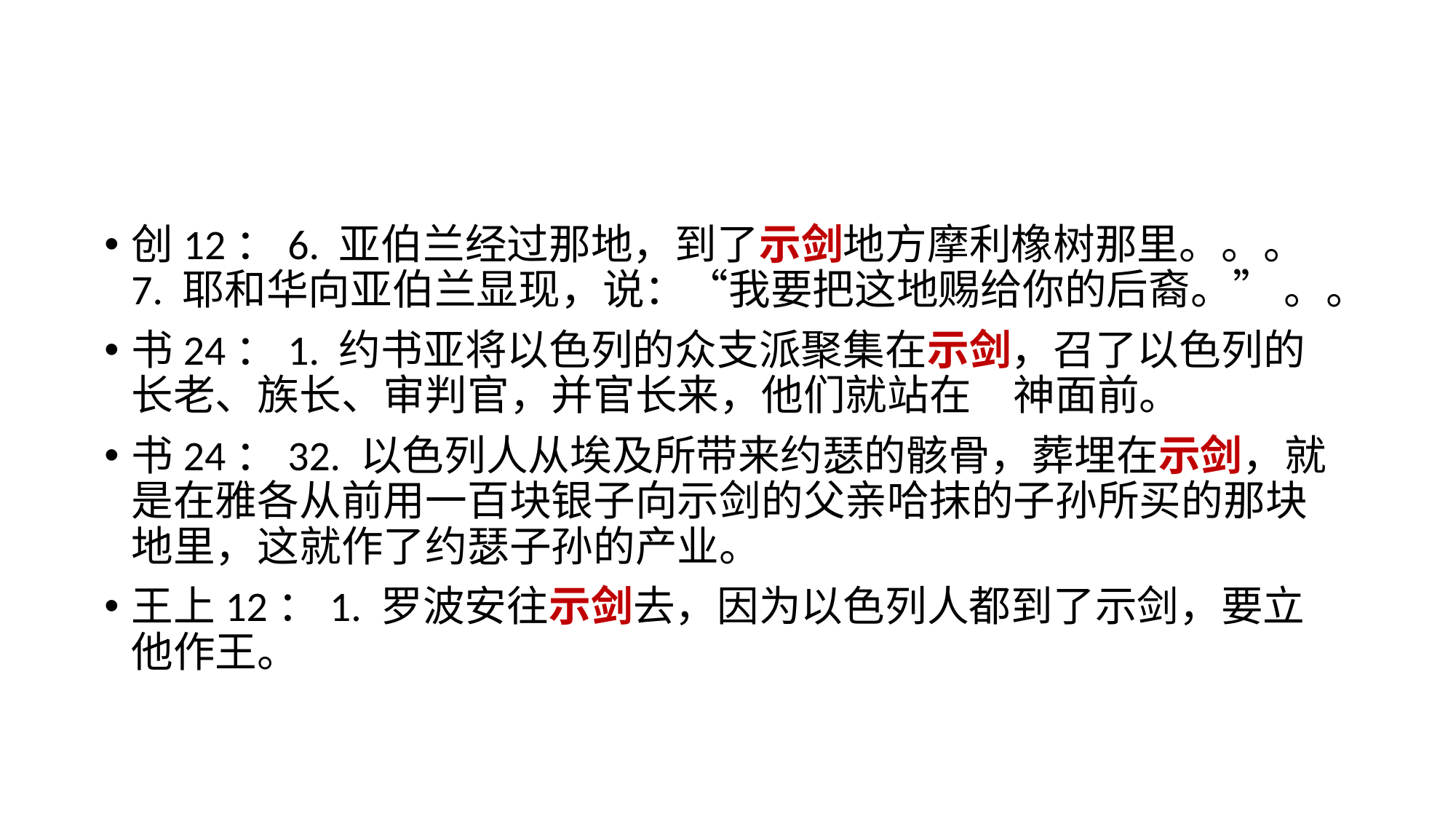

创12：6. 亚伯兰经过那地，到了示剑地方摩利橡树那里。。。7. 耶和华向亚伯兰显现，说：“我要把这地赐给你的后裔。” 。。
书24：1. 约书亚将以色列的众支派聚集在示剑，召了以色列的长老、族长、审判官，并官长来，他们就站在　神面前。
书24：32. 以色列人从埃及所带来约瑟的骸骨，葬埋在示剑，就是在雅各从前用一百块银子向示剑的父亲哈抹的子孙所买的那块地里，这就作了约瑟子孙的产业。
王上12：1. 罗波安往示剑去，因为以色列人都到了示剑，要立他作王。